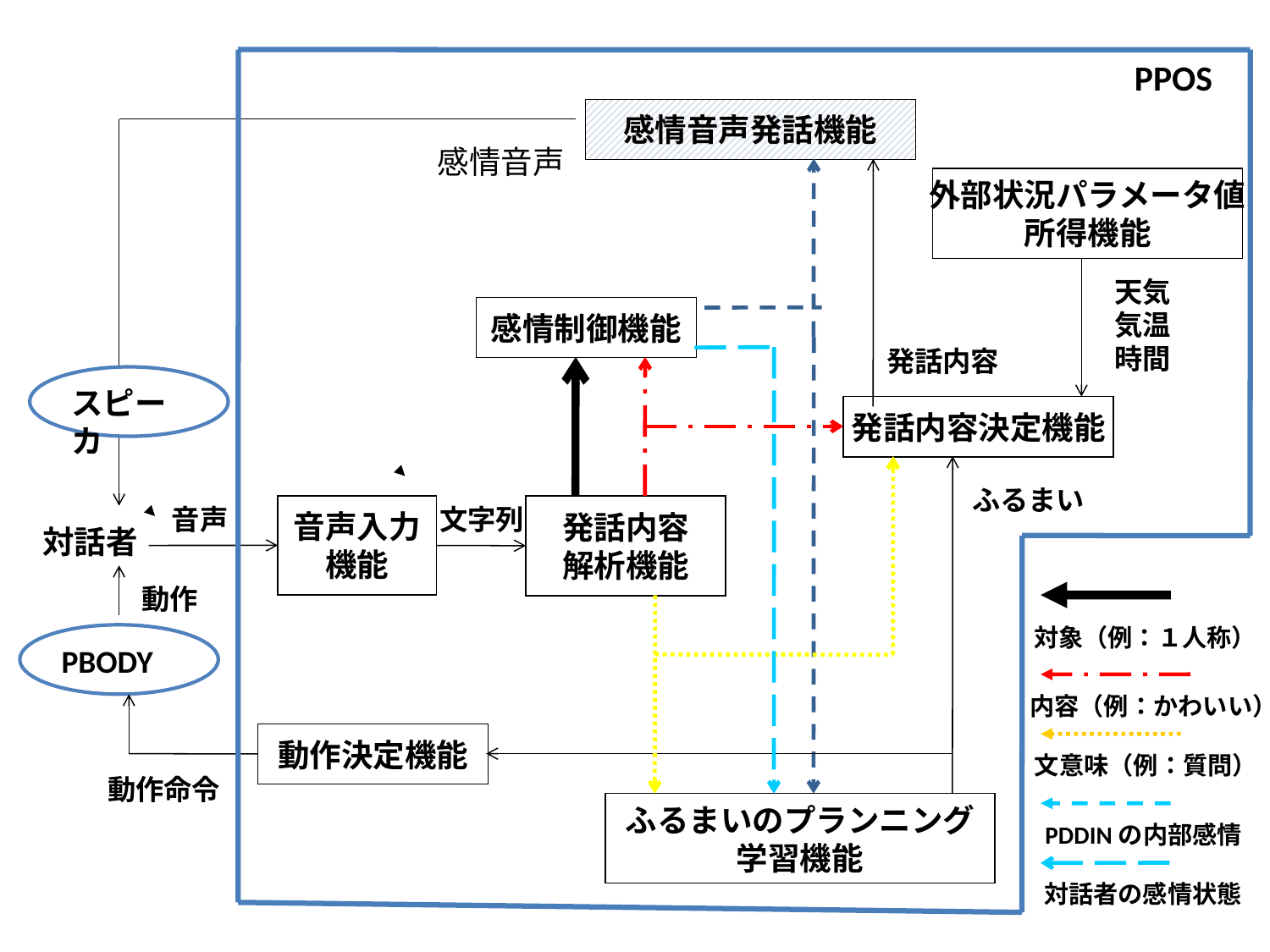

PPOS
感情音声発話機能
感情音声
外部状況パラメータ値
所得機能
天気
気温
時間
感情制御機能
発話内容
スピーカ
発話内容決定機能

ふるまい
音声
音声入力
機能
文字列
発話内容
解析機能
対話者

動作

対象（例：１人称）
PBODY

内容（例：かわいい）
動作決定機能

文意味（例：質問）
動作命令
ふるまいのプランニング
学習機能

PDDINの内部感情
対話者の感情状態